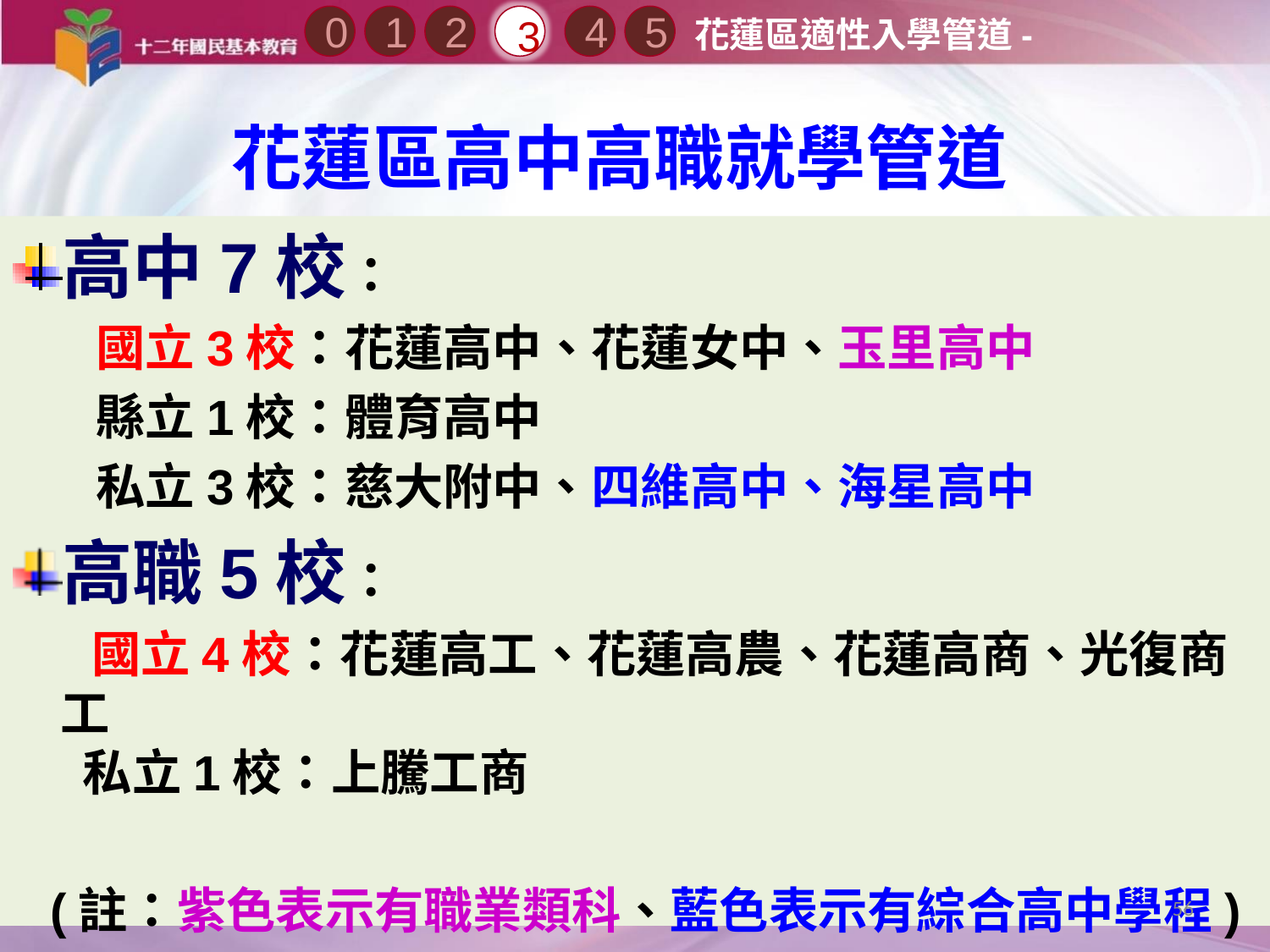

0
2
3
1
4
5
花蓮區適性入學管道-
# 花蓮區高中高職就學管道
高中7校：
  　國立3校：花蓮高中、花蓮女中、玉里高中
  　縣立1校：體育高中
  　私立3校：慈大附中、四維高中、海星高中
高職5校：
      國立4校：花蓮高工、花蓮高農、花蓮高商、光復商工
  私立1校：上騰工商

(註：紫色表示有職業類科、藍色表示有綜合高中學程)

56